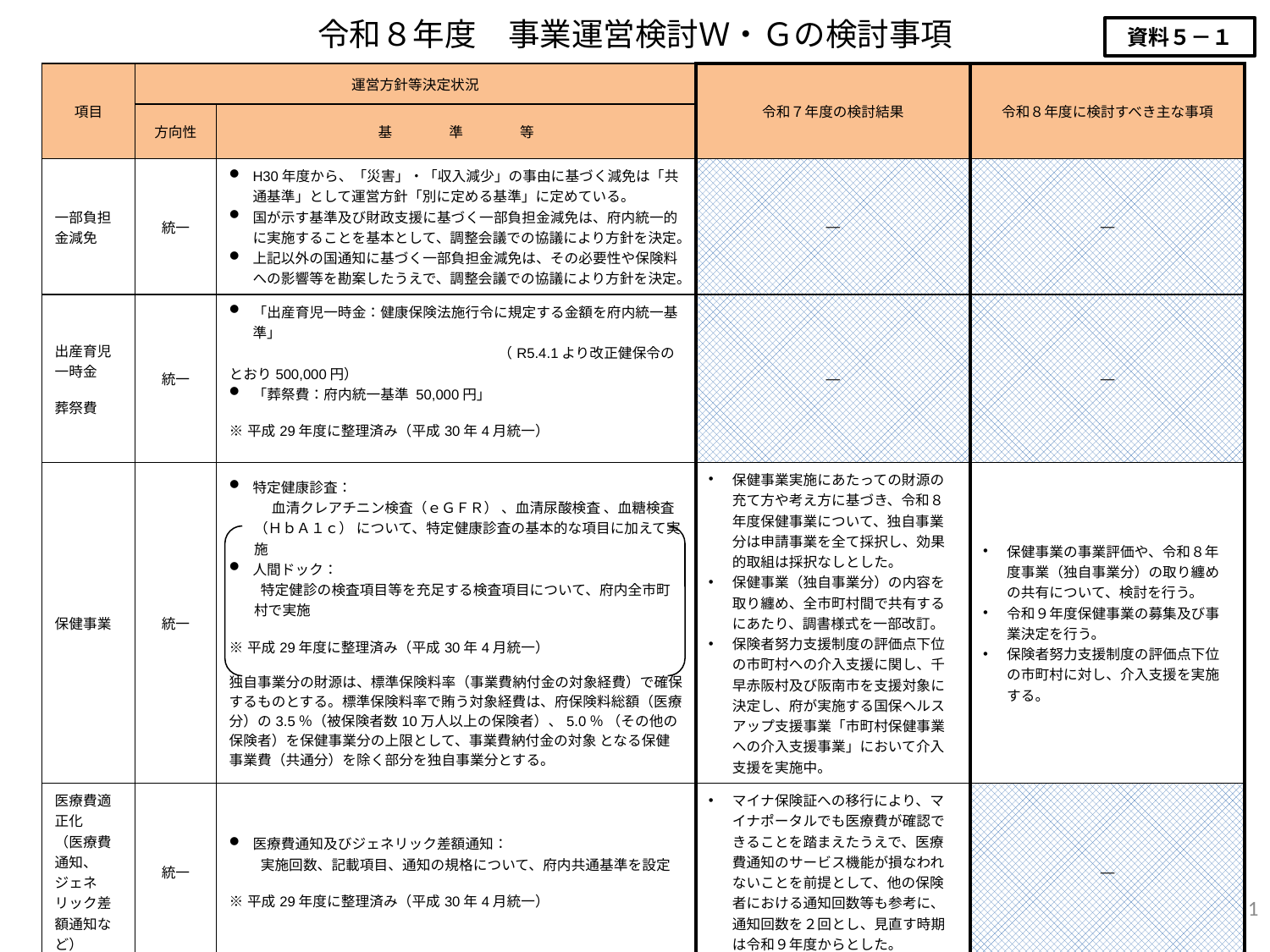

# 令和８年度　事業運営検討Ｗ・Ｇの検討事項
資料５－１
| 項目 | 運営方針等決定状況 |  | 令和７年度の検討結果 | 令和８年度に検討すべき主な事項 |
| --- | --- | --- | --- | --- |
|  | 方向性 | 基　　　　準　　　　等 |  |  |
| 一部負担金減免 | 統一 | H30年度から、「災害」・「収入減少」の事由に基づく減免は「共通基準」として運営方針「別に定める基準」に定めている。 国が示す基準及び財政支援に基づく一部負担金減免は、府内統一的に実施することを基本として、調整会議での協議により方針を決定。 上記以外の国通知に基づく一部負担金減免は、その必要性や保険料への影響等を勘案したうえで、調整会議での協議により方針を決定。 | ― | ― |
| 出産育児一時金 葬祭費 | 統一 | 「出産育児一時金：健康保険法施行令に規定する金額を府内統一基準」 　　　　　　　　　　　　　　　　　　　（R5.4.1より改正健保令のとおり500,000円） 「葬祭費：府内統一基準 50,000円」 ※平成29年度に整理済み（平成30年4月統一） | ― | ― |
| 保健事業 | 統一 | 特定健康診査： 　　　血清クレアチニン検査（ｅＧＦＲ） 、血清尿酸検査 、血糖検査（ＨｂＡ１ｃ） について、特定健康診査の基本的な項目に加えて実施 人間ドック： 　　 特定健診の検査項目等を充足する検査項目について、府内全市町村で実施 ※平成29年度に整理済み（平成30年4月統一） 独自事業分の財源は、標準保険料率（事業費納付金の対象経費）で確保するものとする。標準保険料率で賄う対象経費は、府保険料総額（医療分）の3.5％（被保険者数10万人以上の保険者）、5.0％ （その他の保険者）を保健事業分の上限として、事業費納付金の対象 となる保健事業費（共通分）を除く部分を独自事業分とする。 | 保健事業実施にあたっての財源の充て方や考え方に基づき、令和８年度保健事業について、独自事業分は申請事業を全て採択し、効果的取組は採択なしとした。 保健事業（独自事業分）の内容を取り纏め、全市町村間で共有するにあたり、調書様式を一部改訂。 保険者努力支援制度の評価点下位の市町村への介入支援に関し、千早赤阪村及び阪南市を支援対象に決定し、府が実施する国保ヘルスアップ支援事業「市町村保健事業への介入支援事業」において介入支援を実施中。 | 保健事業の事業評価や、令和８年度事業（独自事業分）の取り纏めの共有について、検討を行う。 令和９年度保健事業の募集及び事業決定を行う。 保険者努力支援制度の評価点下位の市町村に対し、介入支援を実施する。 |
| 医療費適正化 （医療費通知、ジェネリック差額通知など） | 統一 | 医療費通知及びジェネリック差額通知： 　　 実施回数、記載項目、通知の規格について、府内共通基準を設定 ※平成29年度に整理済み（平成30年4月統一） | マイナ保険証への移行により、マイナポータルでも医療費が確認できることを踏まえたうえで、医療費通知のサービス機能が損なわれないことを前提として、他の保険者における通知回数等も参考に、通知回数を２回とし、見直す時期は令和９年度からとした。 | ― |

1